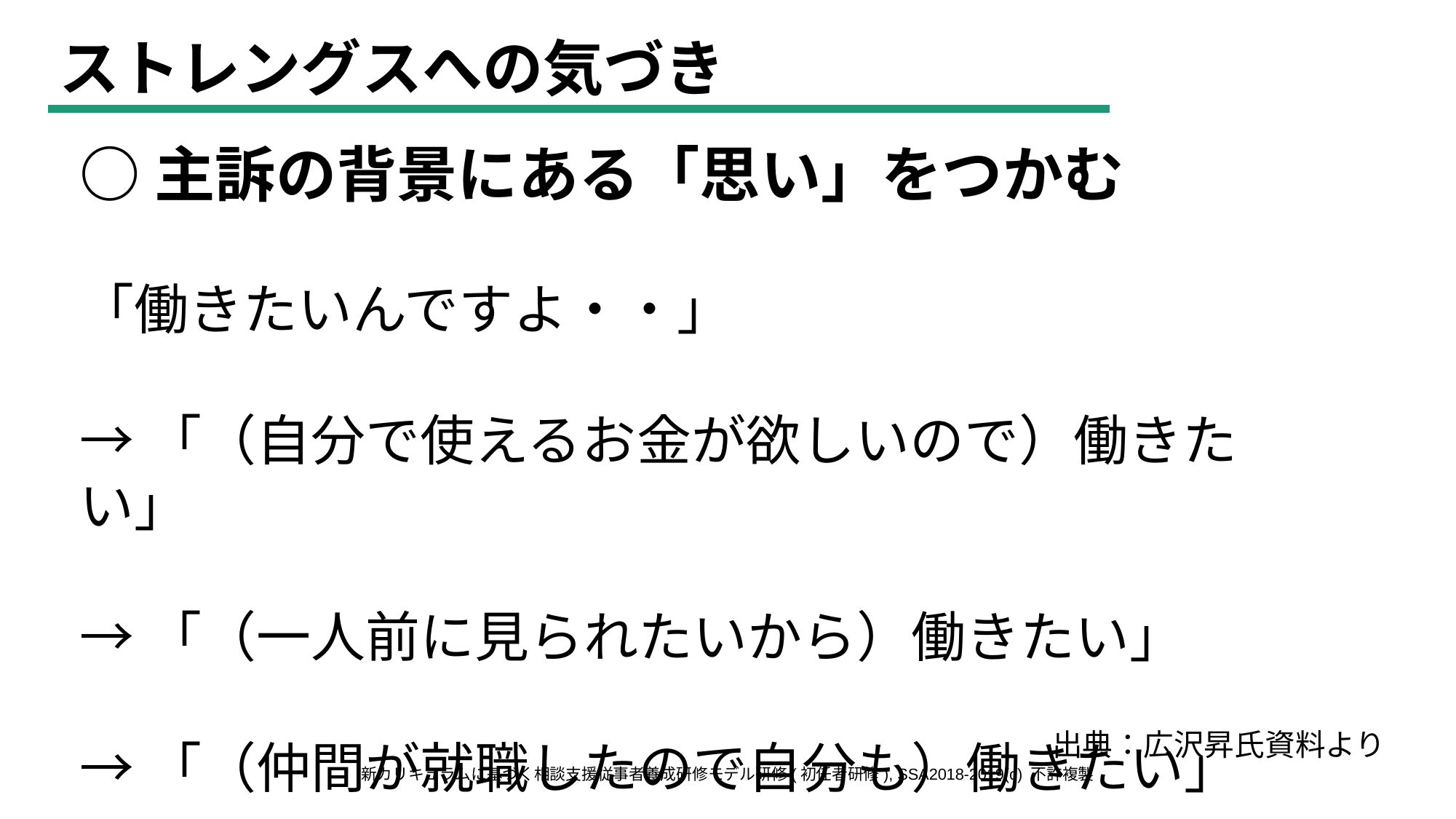

ストレングスへの気づき
○主訴の背景にある「思い」をつかむ

「働きたいんですよ・・」

→「（自分で使えるお金が欲しいので）働きたい」

→「（一人前に見られたいから）働きたい」

→「（仲間が就職したので自分も）働きたい」
出典：広沢昇氏資料より
新カリキュラムに基づく相談支援従事者養成研修モデル研修(初任者研修), SSA2018-2019(c) 不許複製